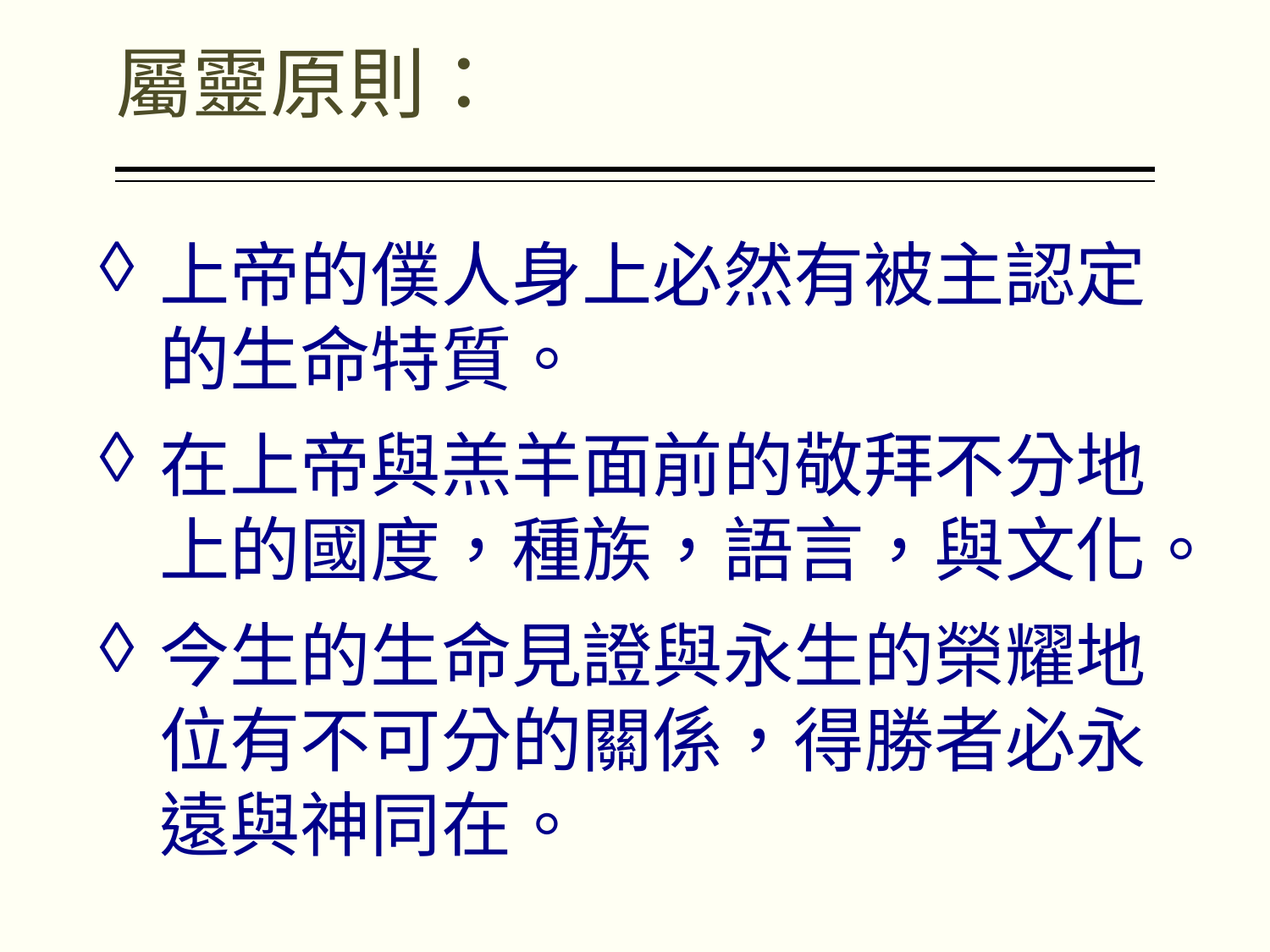

# 屬靈原則：
上帝的僕人身上必然有被主認定的生命特質。
在上帝與羔羊面前的敬拜不分地上的國度，種族，語言，與文化。
今生的生命見證與永生的榮耀地位有不可分的關係，得勝者必永遠與神同在。